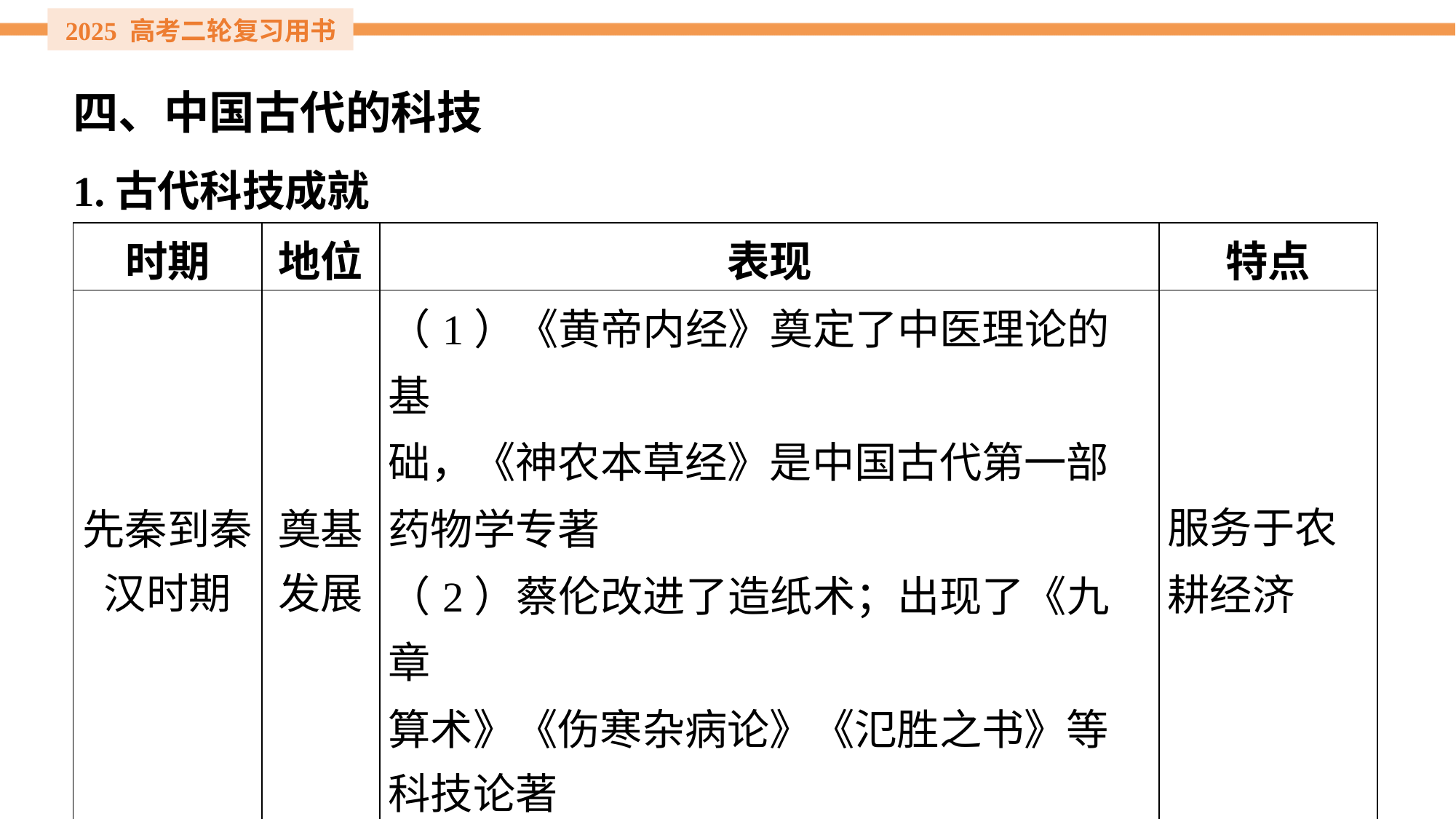

四、中国古代的科技
1.古代科技成就
| 时期 | 地位 | 表现 | 特点 |
| --- | --- | --- | --- |
| 先秦到秦 汉时期 | 奠基 发展 | （1）《黄帝内经》奠定了中医理论的基 础，《神农本草经》是中国古代第一部 药物学专著 （2）蔡伦改进了造纸术；出现了《九章 算术》《伤寒杂病论》《氾胜之书》等 科技论著 | 服务于农 耕经济 |